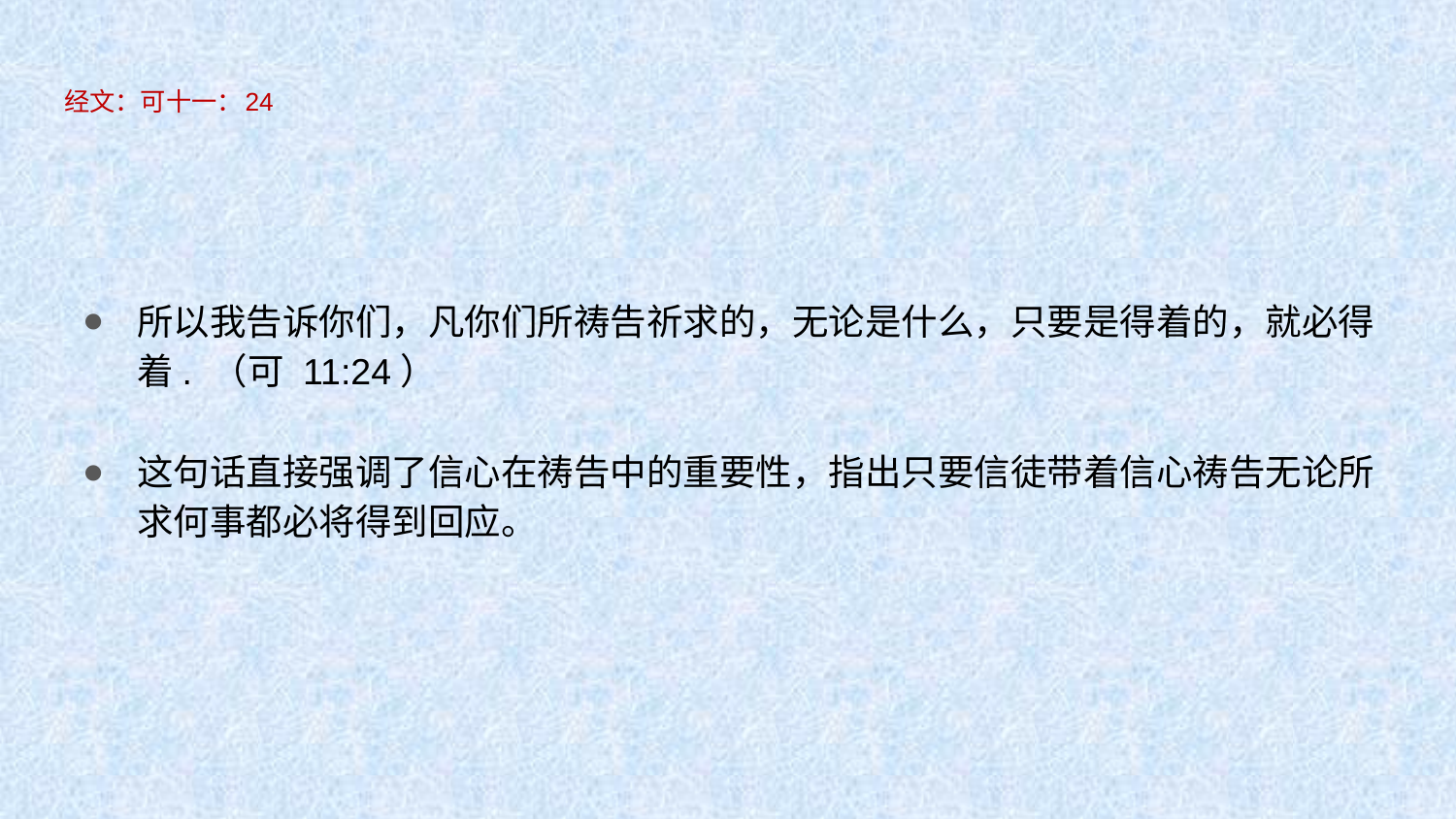

# 经文：可十一：24

所以我告诉你们，凡你们所祷告祈求的，无论是什么，只要是得着的，就必得着. （可 11:24）

这句话直接强调了信心在祷告中的重要性，指出只要信徒带着信心祷告无论所求何事都必将得到回应。